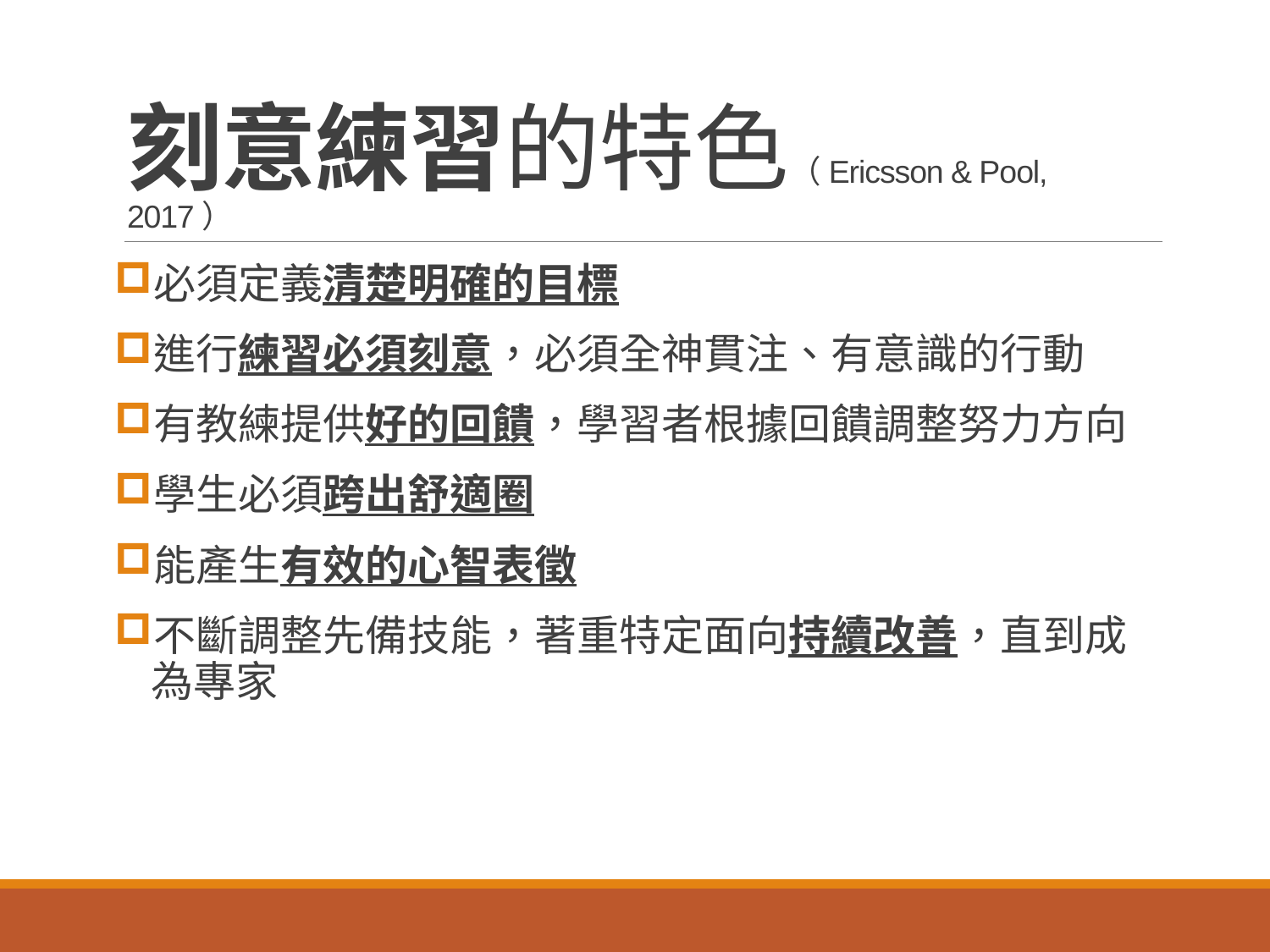

# 刻意練習的特色（Ericsson & Pool, 2017）
必須定義清楚明確的目標
進行練習必須刻意，必須全神貫注、有意識的行動
有教練提供好的回饋，學習者根據回饋調整努力方向
學生必須跨出舒適圈
能產生有效的心智表徵
不斷調整先備技能，著重特定面向持續改善，直到成為專家